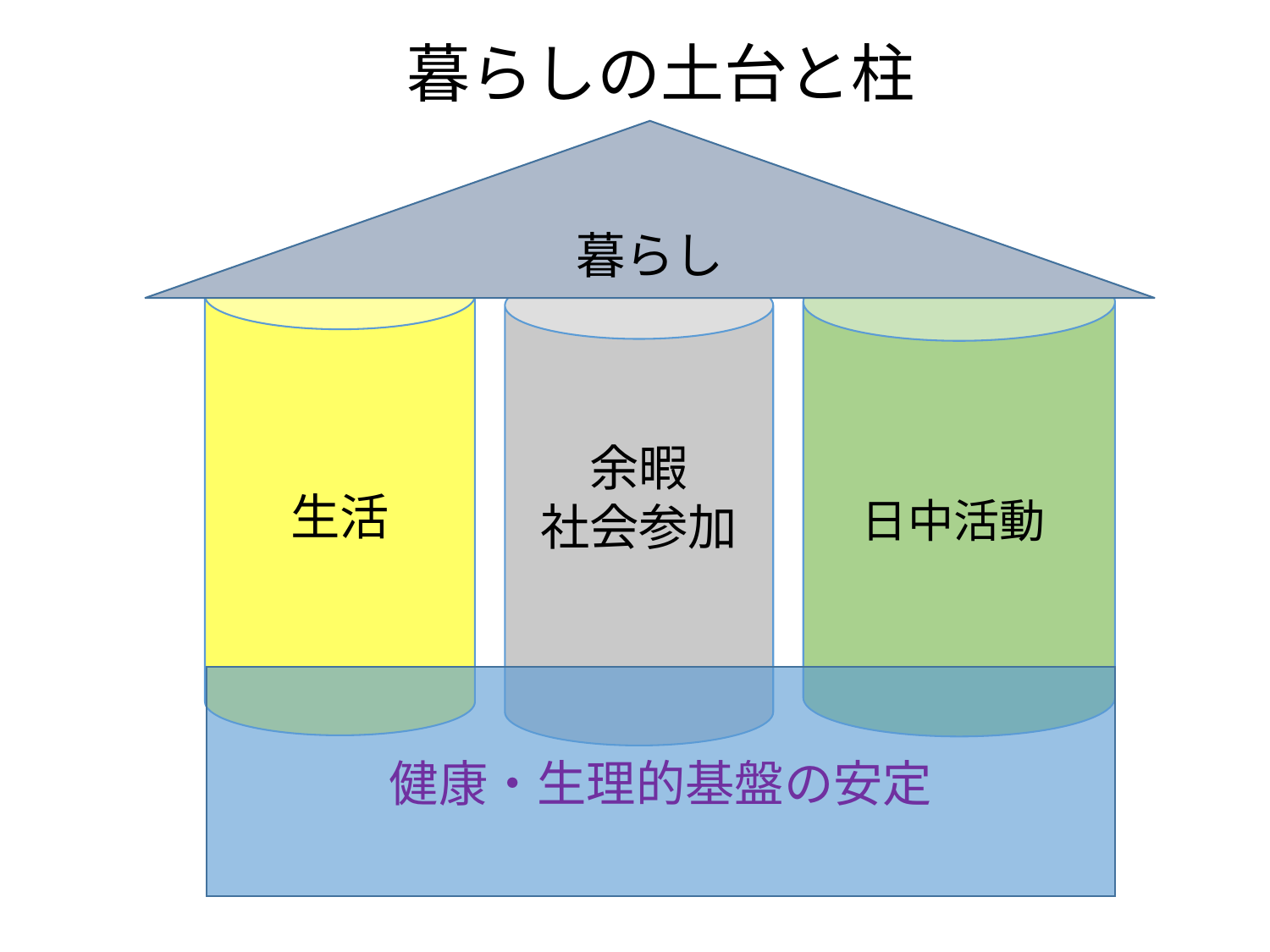

暮らしの土台と柱
暮らし
生活
　日中活動
余暇
社会参加

健康・生理的基盤の安定